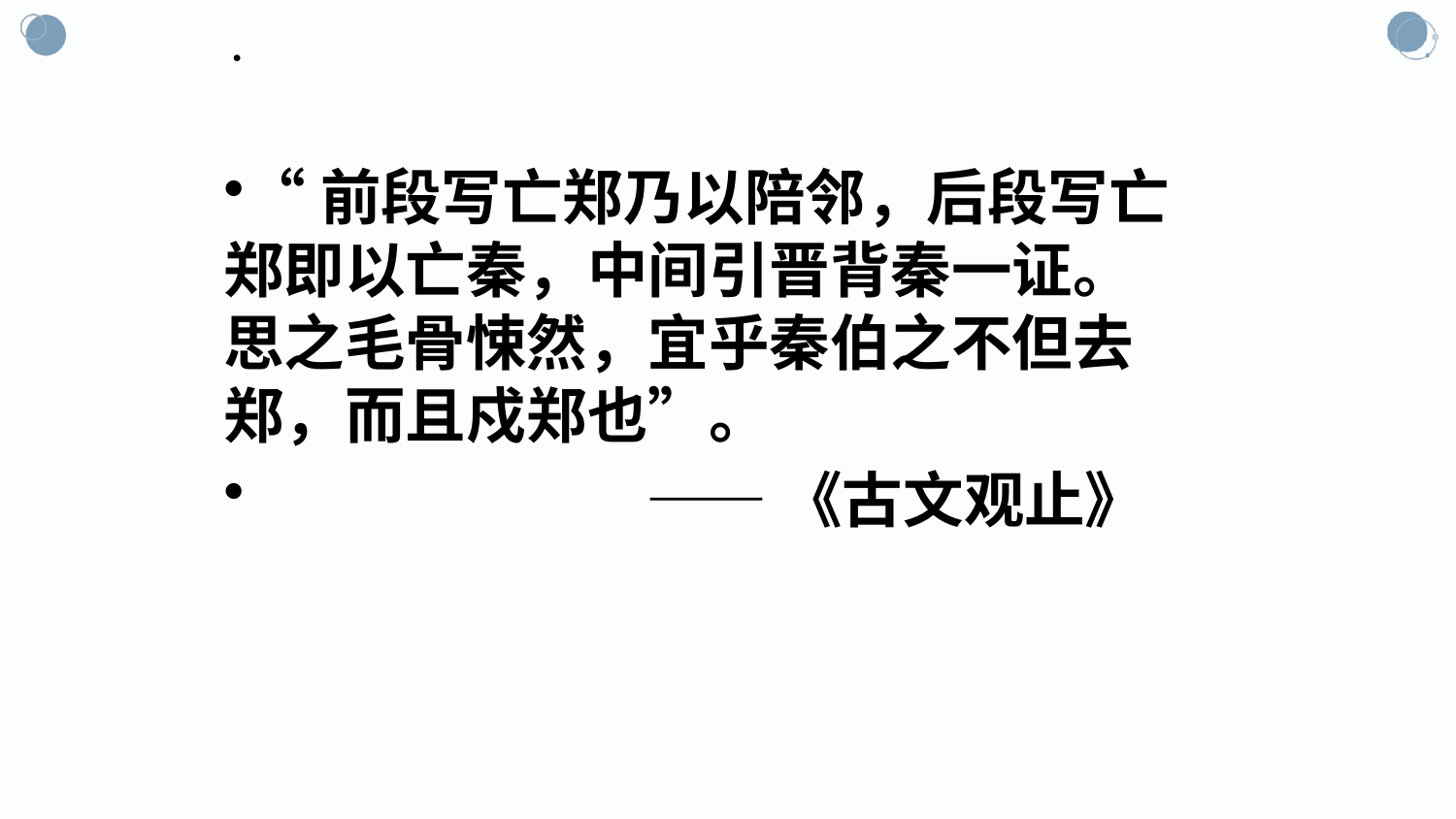

“前段写亡郑乃以陪邻，后段写亡郑即以亡秦，中间引晋背秦一证。思之毛骨悚然，宜乎秦伯之不但去郑，而且戍郑也”。
                             ——《古文观止》